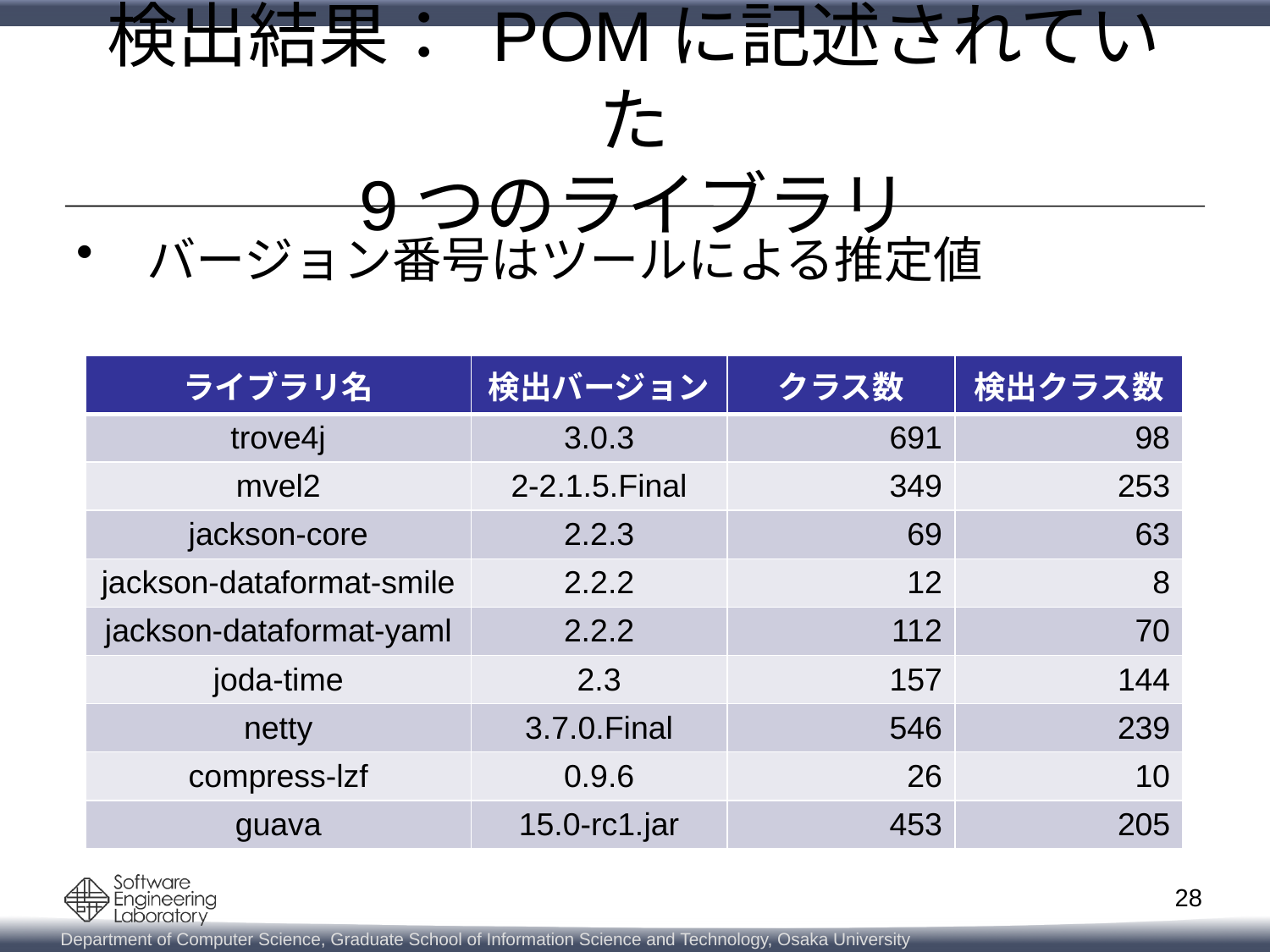

# 検出結果： POMに記述されていた 9つのライブラリ
 バージョン番号はツールによる推定値
| ライブラリ名 | 検出バージョン | クラス数 | 検出クラス数 |
| --- | --- | --- | --- |
| trove4j | 3.0.3 | 691 | 98 |
| mvel2 | 2-2.1.5.Final | 349 | 253 |
| jackson-core | 2.2.3 | 69 | 63 |
| jackson-dataformat-smile | 2.2.2 | 12 | 8 |
| jackson-dataformat-yaml | 2.2.2 | 112 | 70 |
| joda-time | 2.3 | 157 | 144 |
| netty | 3.7.0.Final | 546 | 239 |
| compress-lzf | 0.9.6 | 26 | 10 |
| guava | 15.0-rc1.jar | 453 | 205 |
28